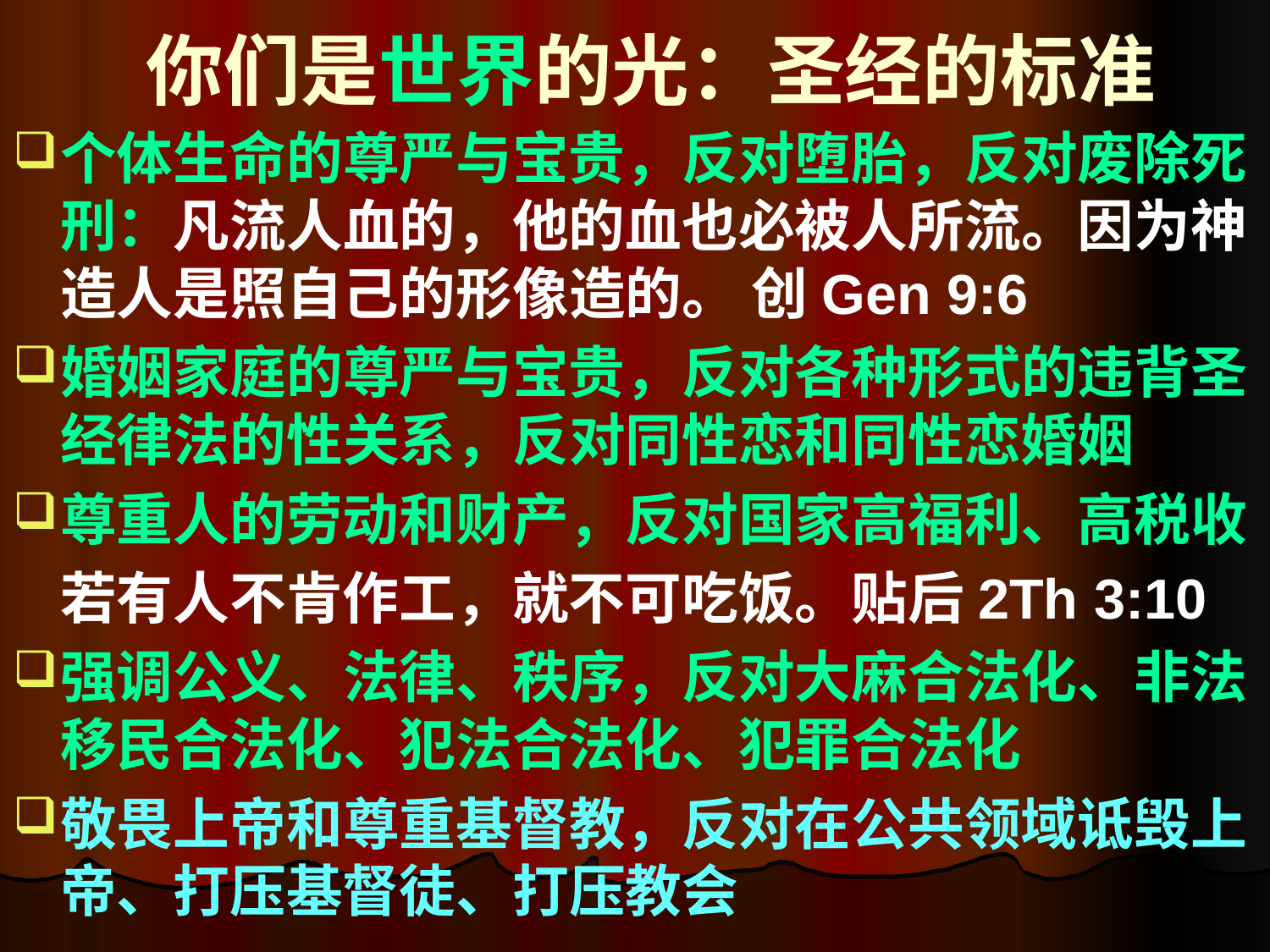

# 你们是世界的光：圣经的标准
个体生命的尊严与宝贵，反对堕胎，反对废除死刑：凡流人血的，他的血也必被人所流。因为神造人是照自己的形像造的。 创Gen 9:6
婚姻家庭的尊严与宝贵，反对各种形式的违背圣经律法的性关系，反对同性恋和同性恋婚姻
尊重人的劳动和财产，反对国家高福利、高税收
	若有人不肯作工，就不可吃饭。贴后2Th 3:10
强调公义、法律、秩序，反对大麻合法化、非法移民合法化、犯法合法化、犯罪合法化
敬畏上帝和尊重基督教，反对在公共领域诋毁上帝、打压基督徒、打压教会